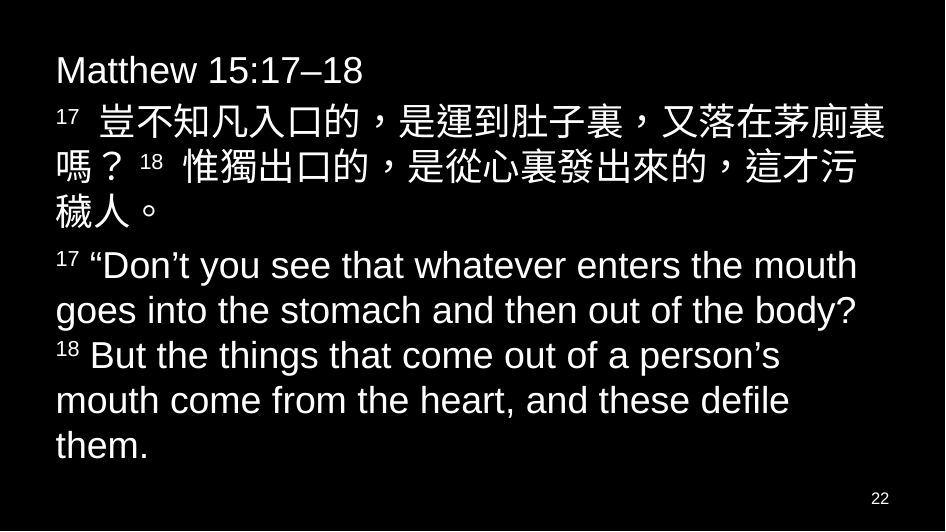

Matthew 15:17–18
17 豈不知凡入口的，是運到肚子裏，又落在茅廁裏嗎？18 惟獨出口的，是從心裏發出來的，這才污穢人。
17 “Don’t you see that whatever enters the mouth goes into the stomach and then out of the body? 18 But the things that come out of a person’s mouth come from the heart, and these defile them.

22